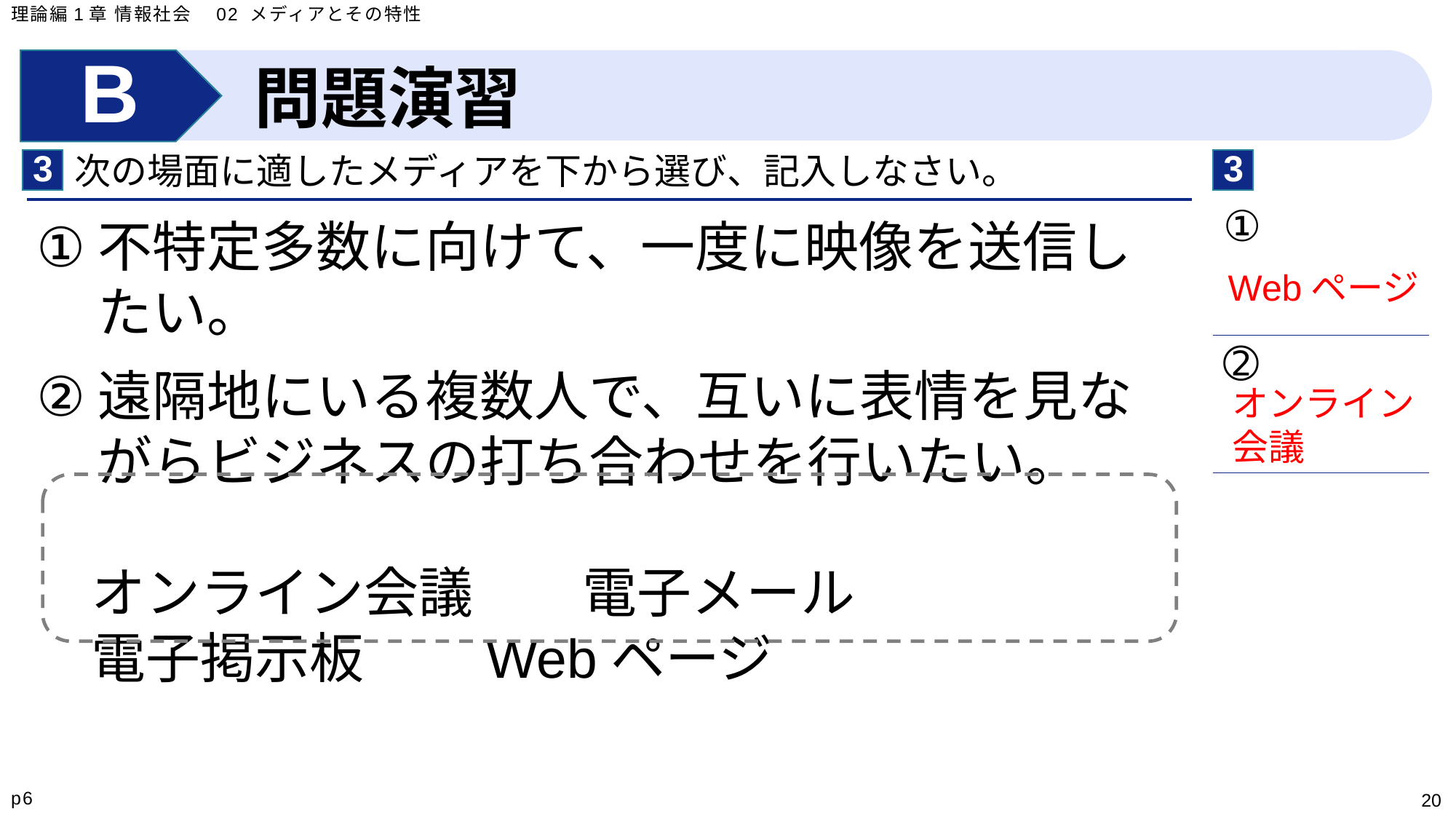

理論編1章 情報社会　02 メディアとその特性
問題演習
3
3
次の場面に適したメディアを下から選び、記入しなさい。
| ① |
| --- |
| ➁ |
不特定多数に向けて、一度に映像を送信したい。
遠隔地にいる複数人で、互いに表情を見ながらビジネスの打ち合わせを行いたい。

　オンライン会議　　電子メール
　電子掲示板　　Webページ
Webページ
オンライン
会議

p6
20